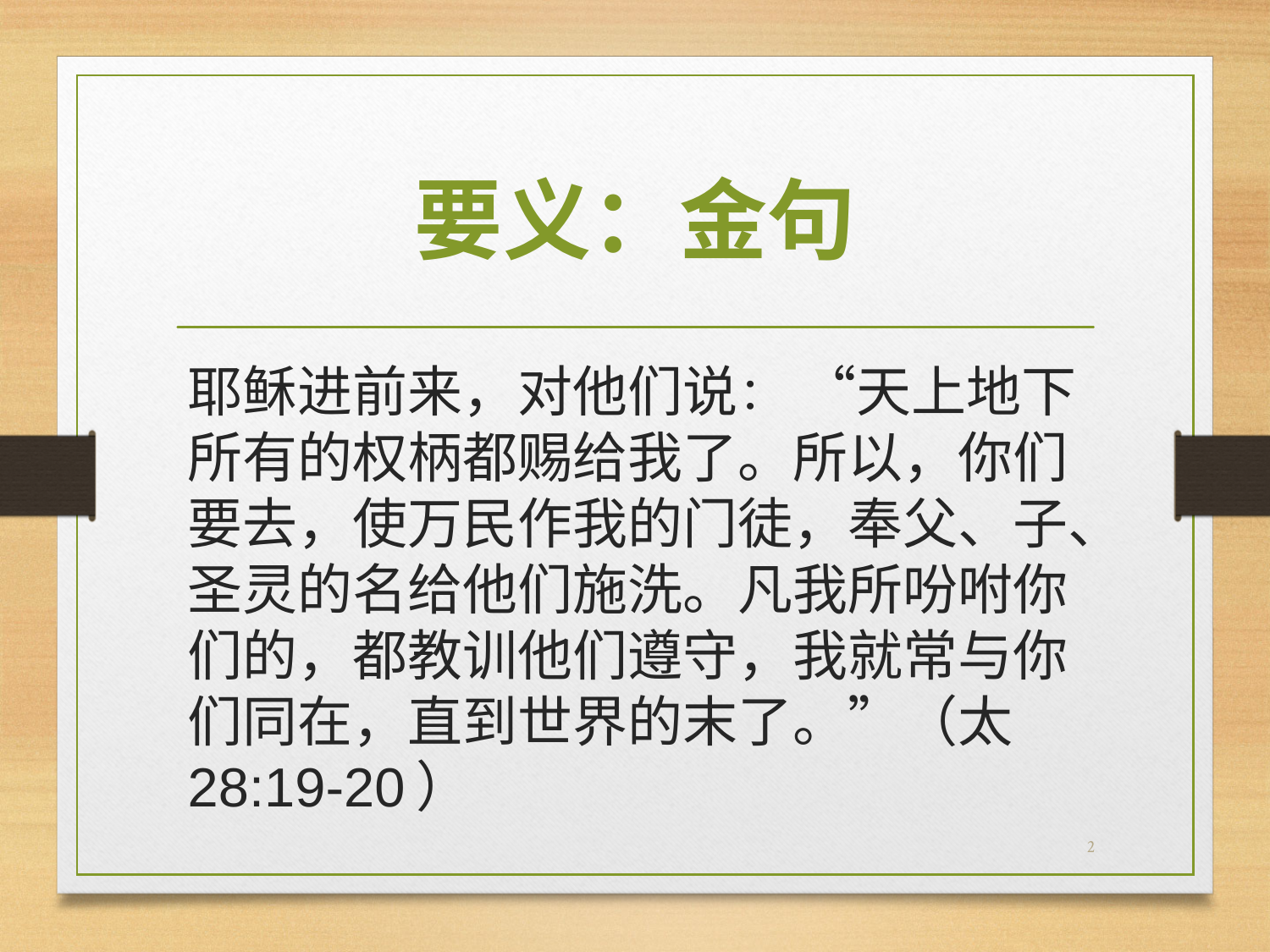

# 要义：金句
耶稣进前来，对他们说： “天上地下所有的权柄都赐给我了。所以，你们要去，使万民作我的门徒，奉父、子、圣灵的名给他们施洗。凡我所吩咐你们的，都教训他们遵守，我就常与你们同在，直到世界的末了。”（太28:19-20）

2